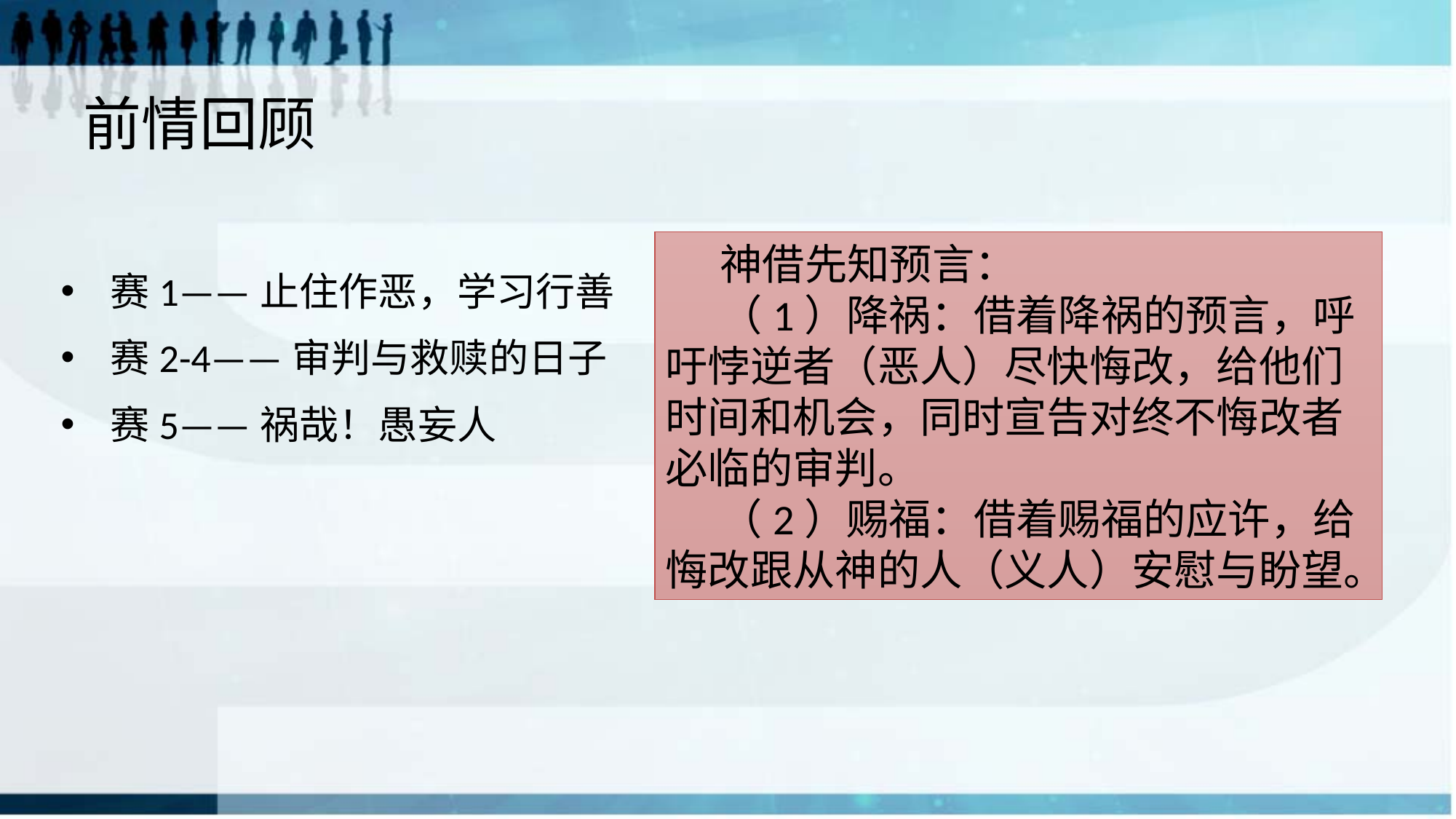

# 前情回顾
神借先知预言：
（1）降祸：借着降祸的预言，呼吁悖逆者（恶人）尽快悔改，给他们时间和机会，同时宣告对终不悔改者必临的审判。
（2）赐福：借着赐福的应许，给悔改跟从神的人（义人）安慰与盼望。
赛1——止住作恶，学习行善
赛2-4——审判与救赎的日子
赛5——祸哉！愚妄人